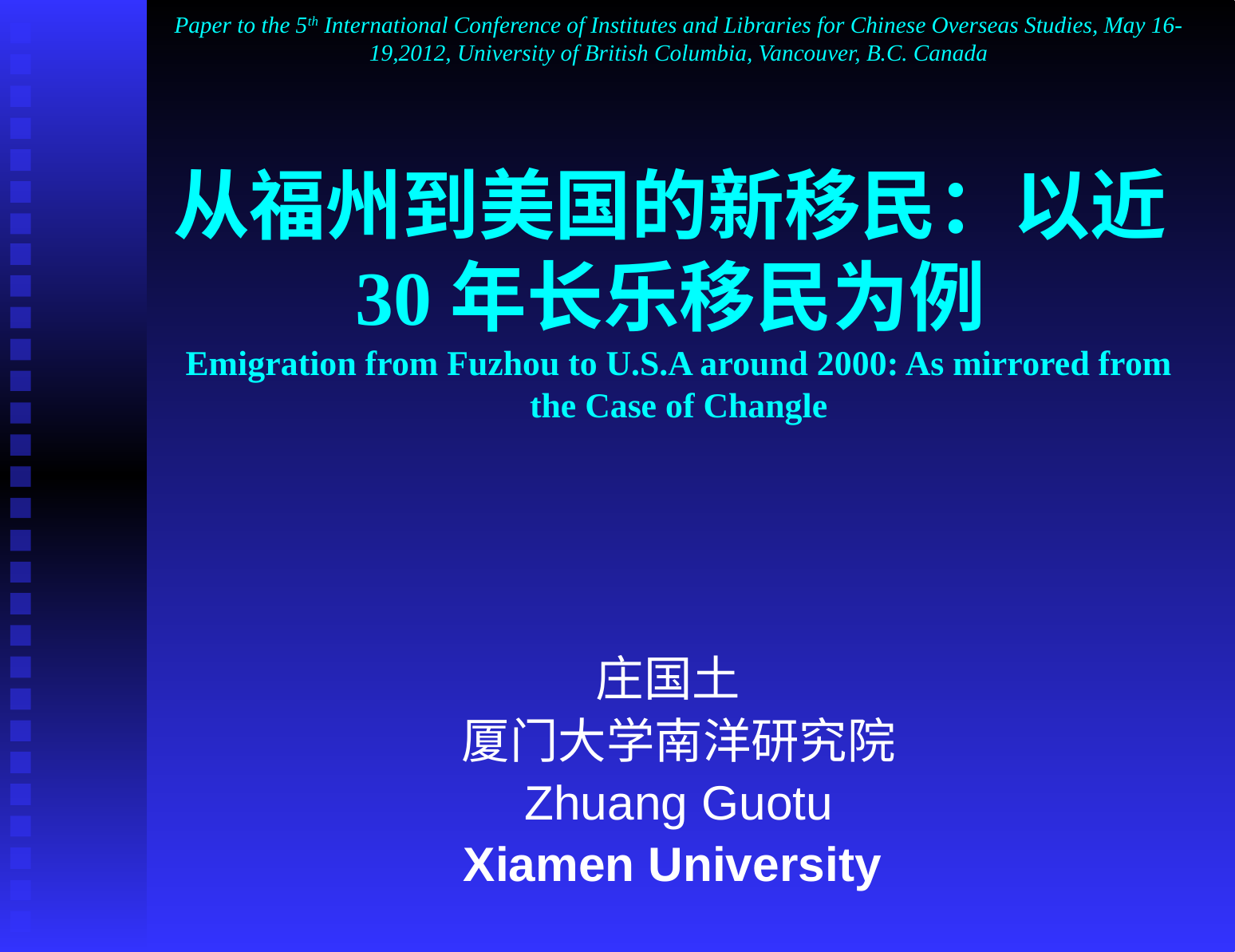

# Paper to the 5th International Conference of Institutes and Libraries for Chinese Overseas Studies, May 16-19,2012, University of British Columbia, Vancouver, B.C. Canada 从福州到美国的新移民：以近30年长乐移民为例 Emigration from Fuzhou to U.S.A around 2000: As mirrored from the Case of Changle

庄国土
厦门大学南洋研究院
Zhuang Guotu
Xiamen University